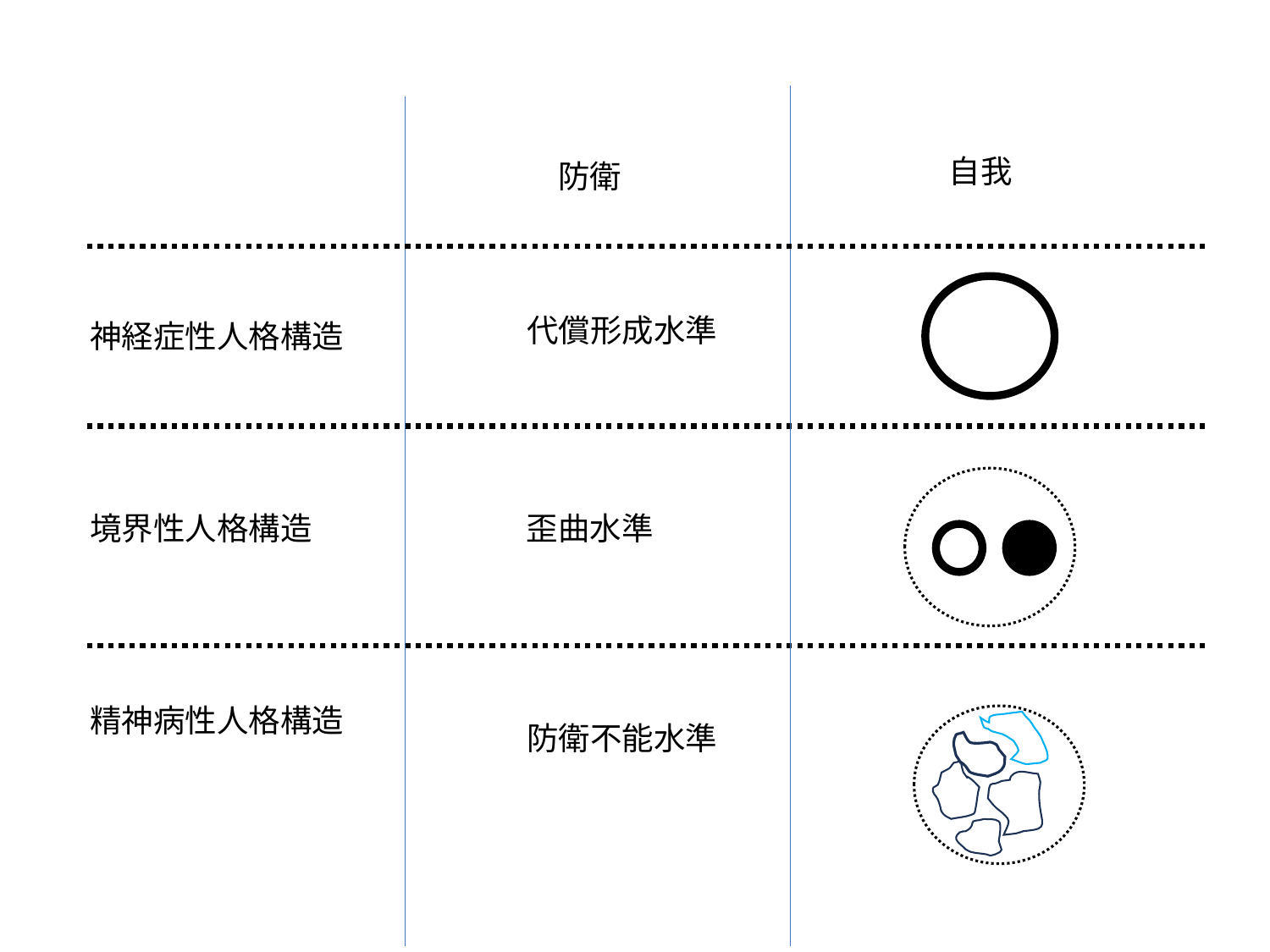

自我
防衛

代償形成水準
神経症性人格構造

境界性人格構造
歪曲水準

精神病性人格構造

防衛不能水準